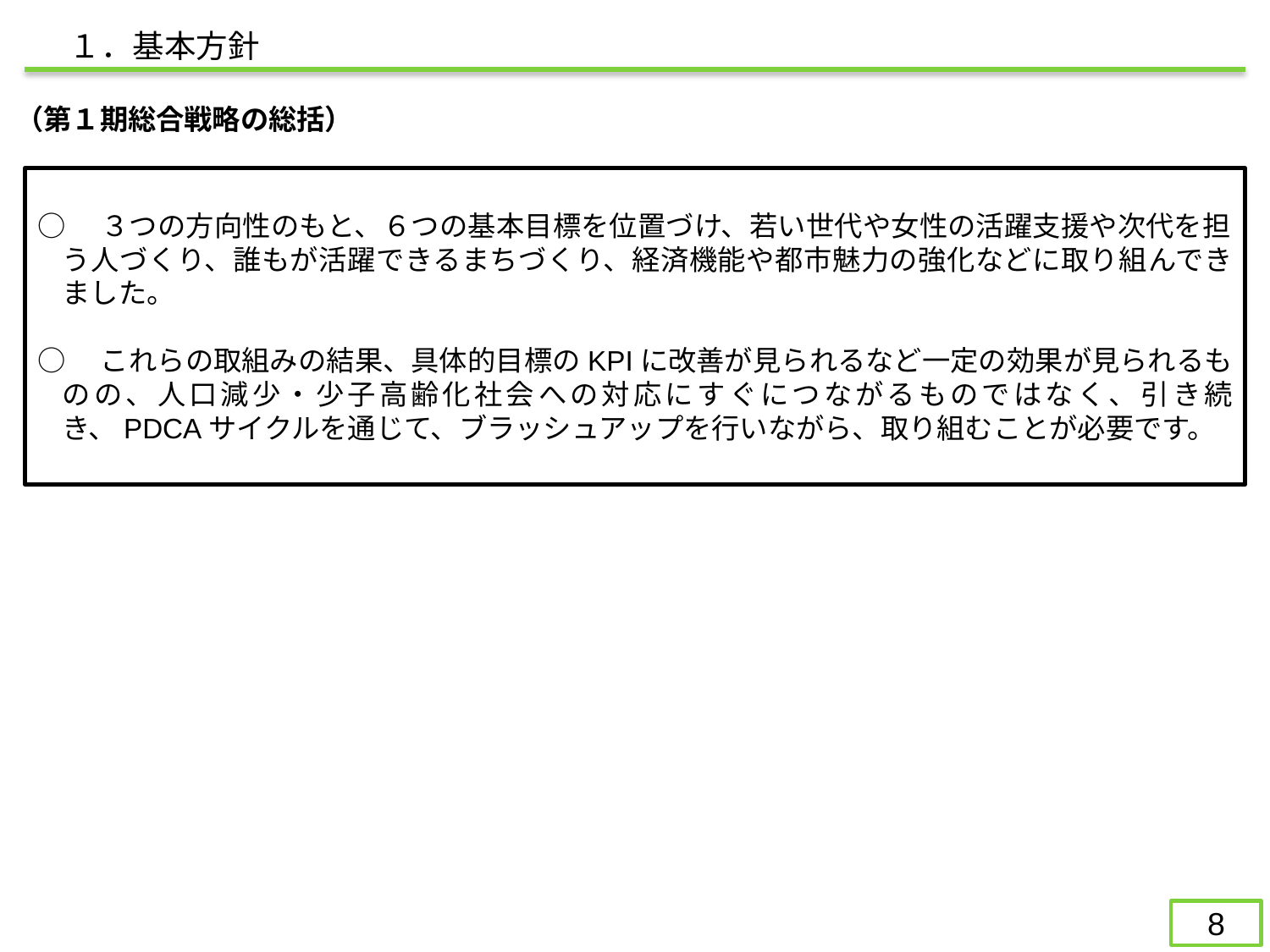

１．基本方針
（第１期総合戦略の総括）

○　３つの方向性のもと、６つの基本目標を位置づけ、若い世代や女性の活躍支援や次代を担う人づくり、誰もが活躍できるまちづくり、経済機能や都市魅力の強化などに取り組んできました。

○　これらの取組みの結果、具体的目標のKPIに改善が見られるなど一定の効果が見られるものの、人口減少・少子高齢化社会への対応にすぐにつながるものではなく、引き続き、PDCAサイクルを通じて、ブラッシュアップを行いながら、取り組むことが必要です。

8